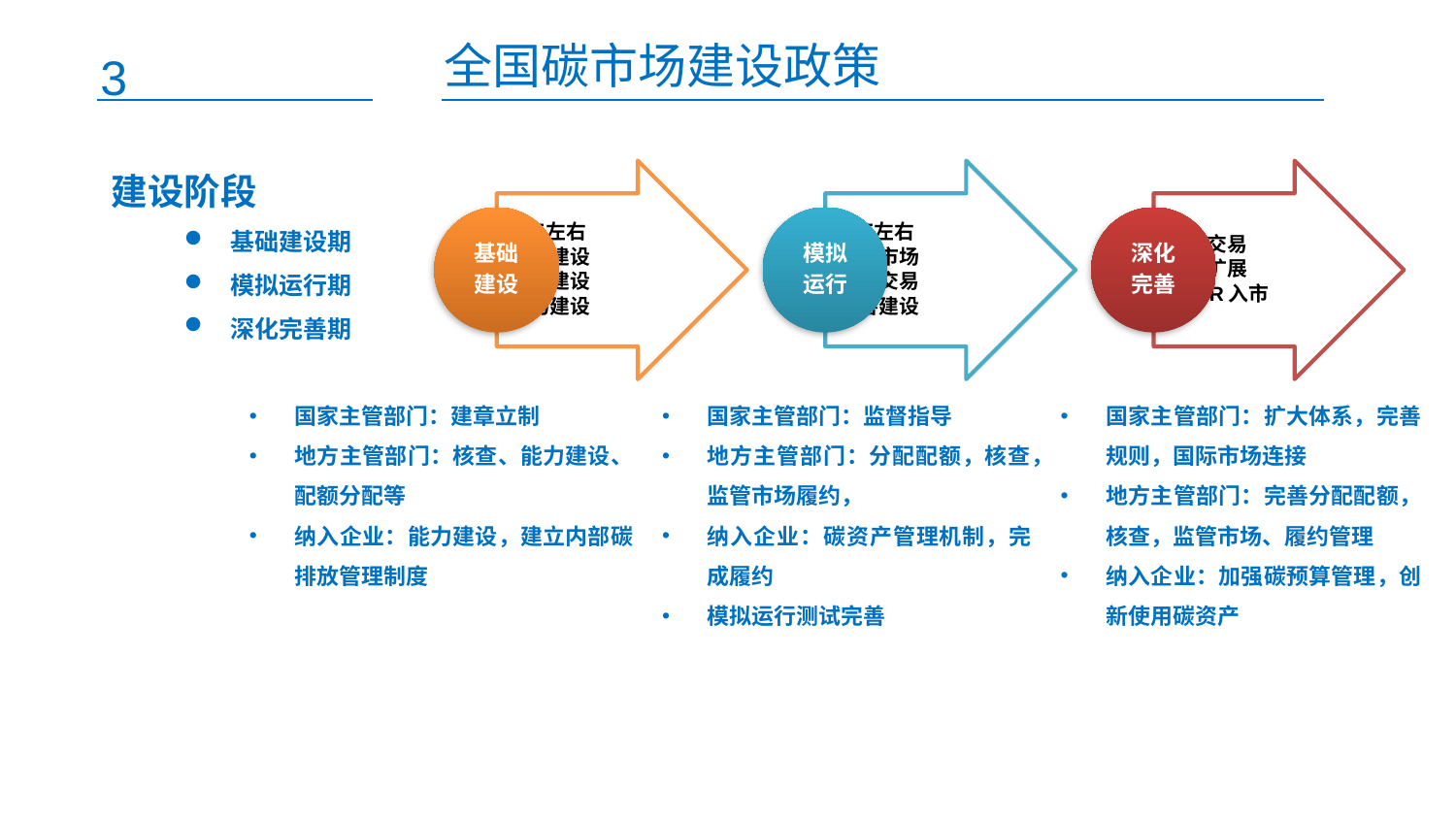

1年左右
制度建设
系统建设
能力建设
基础
建设
1年左右
测试市场
模拟交易
完善建设
模拟
运行
配额交易
逐渐扩展
CCER入市
深化
完善
全国碳市场建设政策
3
建设阶段
基础建设期
模拟运行期
深化完善期
国家主管部门：建章立制
地方主管部门：核查、能力建设、配额分配等
纳入企业：能力建设，建立内部碳排放管理制度
国家主管部门：监督指导
地方主管部门：分配配额，核查，监管市场履约，
纳入企业：碳资产管理机制，完成履约
模拟运行测试完善

国家主管部门：扩大体系，完善规则，国际市场连接
地方主管部门：完善分配配额，核查，监管市场、履约管理
纳入企业：加强碳预算管理，创新使用碳资产